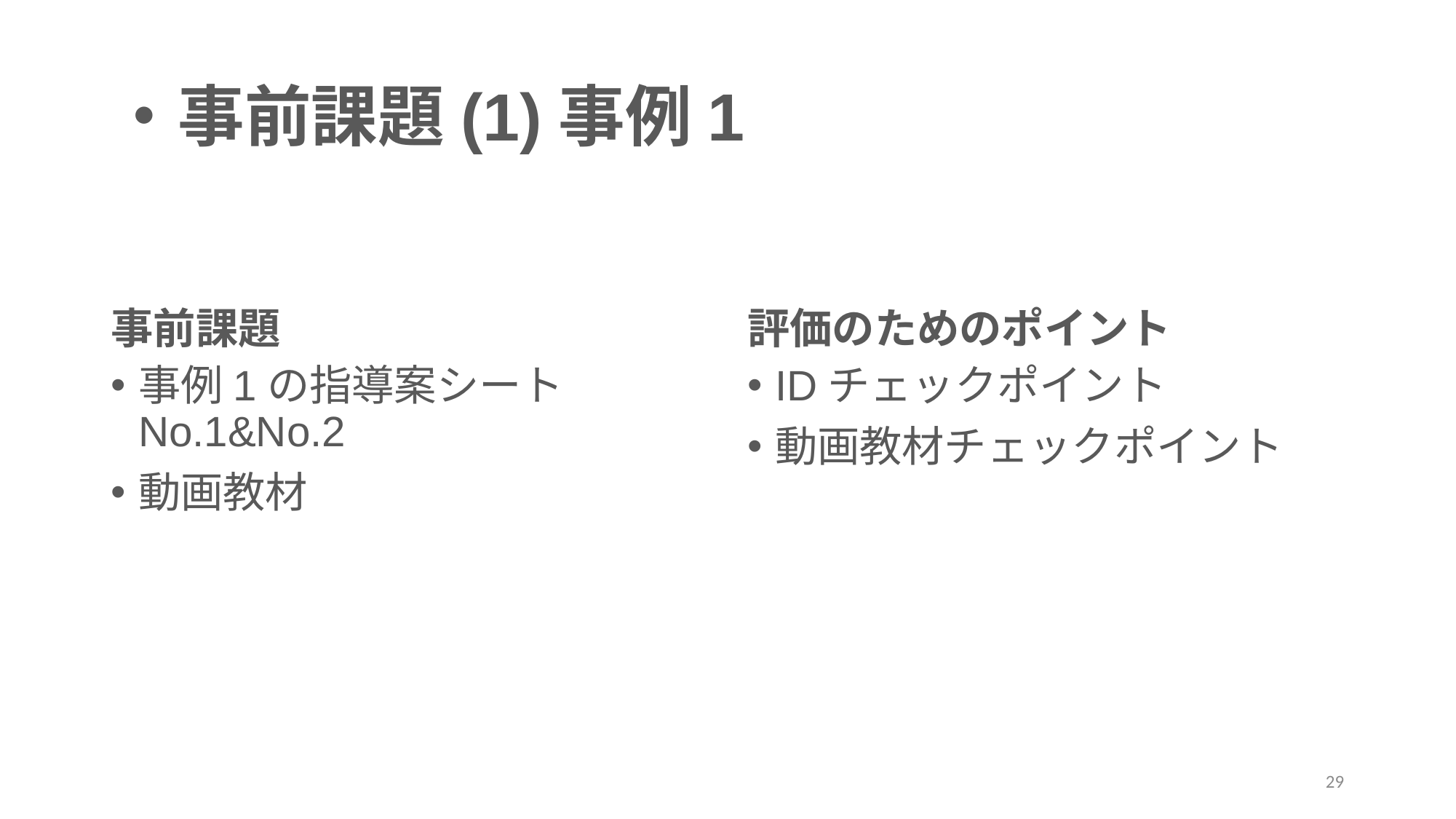

# ・事前課題(1)事例1
事前課題
評価のためのポイント
事例1の指導案シートNo.1&No.2
動画教材
IDチェックポイント
動画教材チェックポイント
29